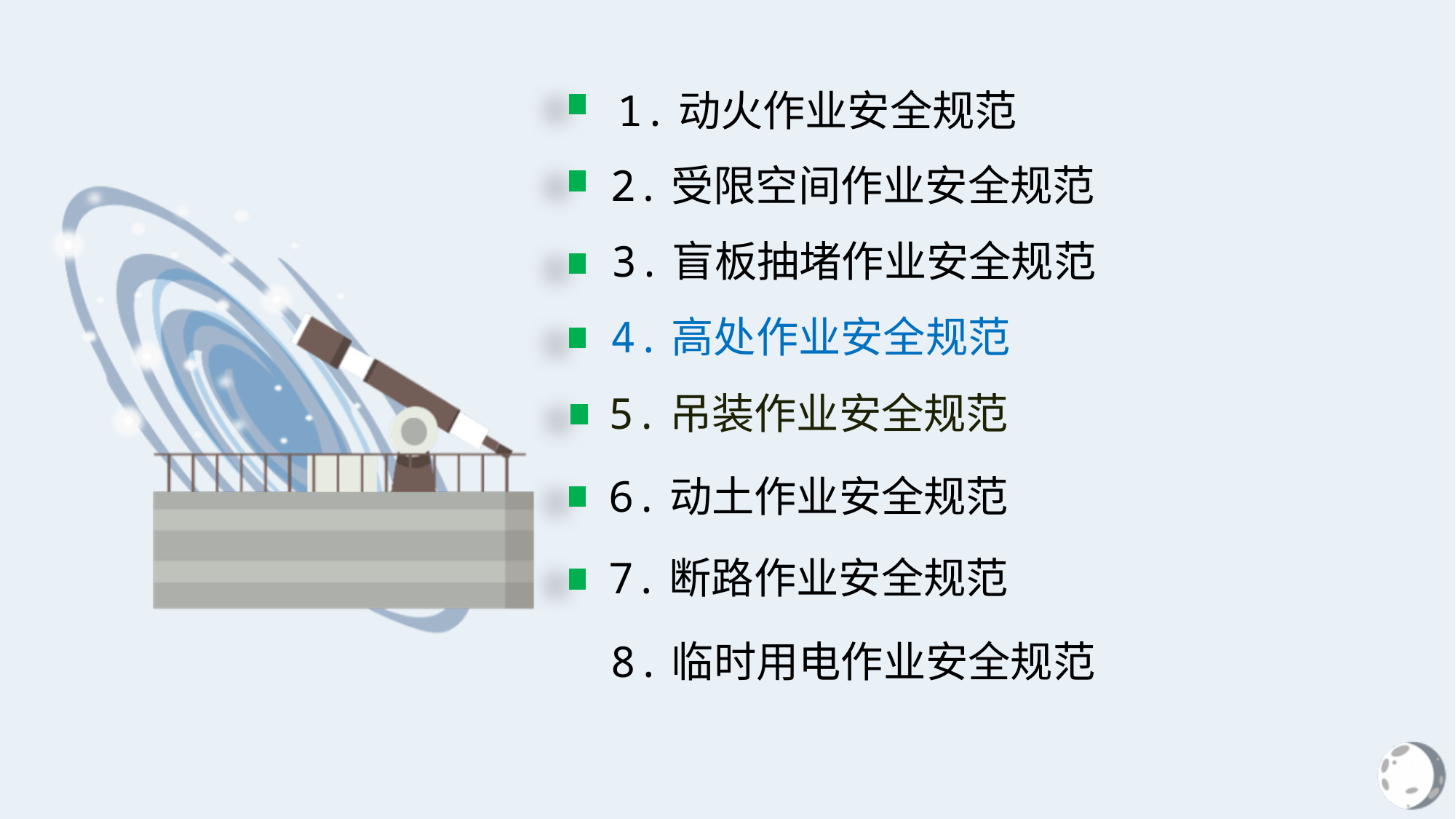

1.动火作业安全规范

2.受限空间作业安全规范

3.盲板抽堵作业安全规范

4.高处作业安全规范

5.吊装作业安全规范

6.动土作业安全规范

7.断路作业安全规范

8.临时用电作业安全规范